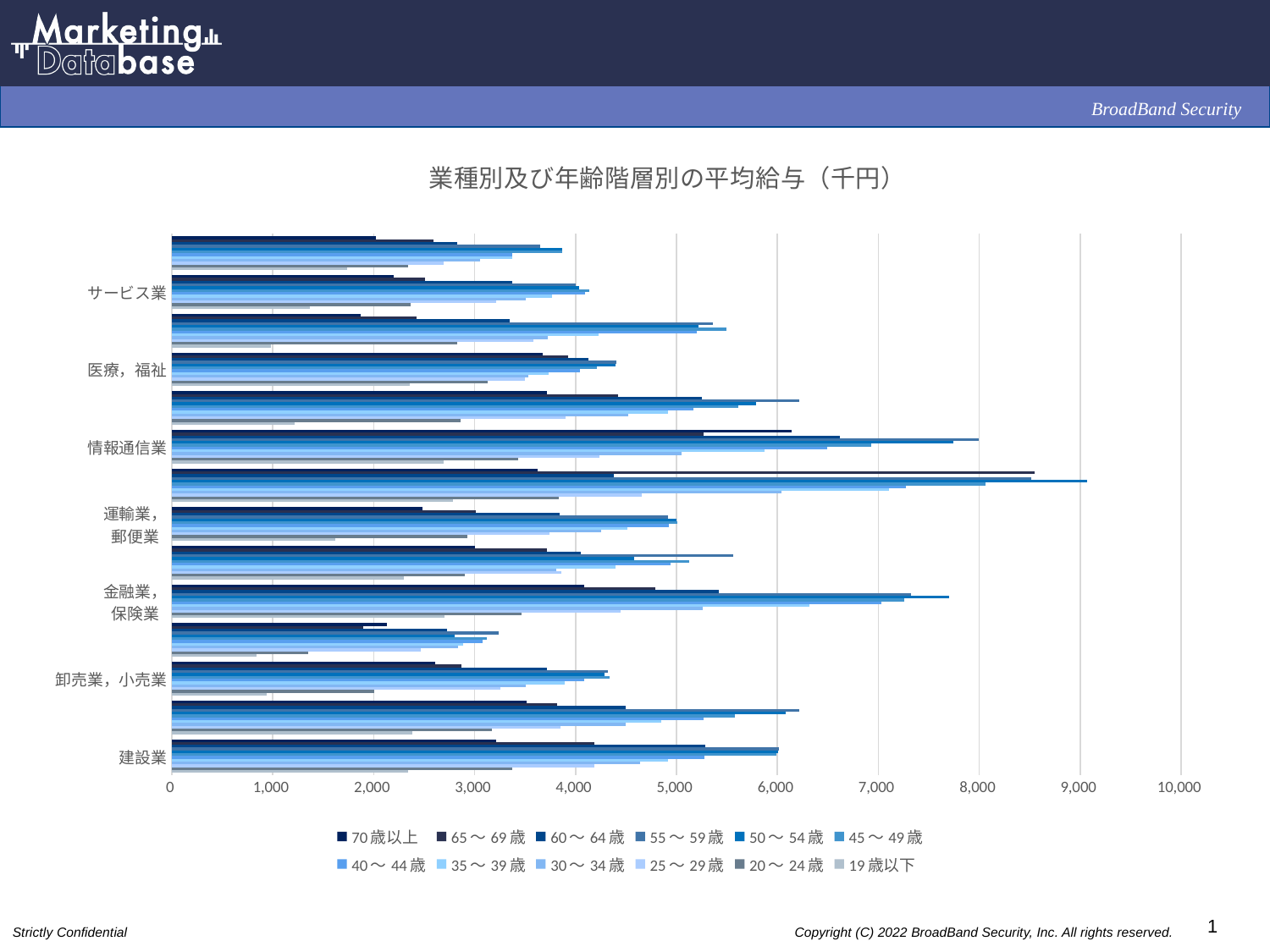

### Chart:  業種別及び年齢階層別の平均給与（千円）

| Category | 19歳以下 | 20～24歳 | 25～29歳 | 30～34歳 | 35～39歳 | 40～44歳 | 45～49歳 | 50～54歳 | 55～59歳 | 60～64歳 | 65～69歳 | 70歳以上 |
|---|---|---|---|---|---|---|---|---|---|---|---|---|
| 建設業 | 2336.0 | 3371.0 | 4183.0 | 4642.0 | 4919.0 | 5276.0 | 5988.0 | 6003.0 | 6015.0 | 5284.0 | 4188.0 | 3212.0 |
| 製造業 | 2385.0 | 3172.0 | 3850.0 | 4498.0 | 4845.0 | 5267.0 | 5578.0 | 6081.0 | 6217.0 | 4496.0 | 3818.0 | 3514.0 |
| 卸売業，小売業 | 939.0 | 2006.0 | 3253.0 | 3509.0 | 3894.0 | 4084.0 | 4338.0 | 4290.0 | 4322.0 | 3719.0 | 2865.0 | 2609.0 |
| 宿泊業，
飲食サービス業 | 841.0 | 1347.0 | 2462.0 | 2837.0 | 2884.0 | 3081.0 | 3118.0 | 2799.0 | 3236.0 | 2730.0 | 1893.0 | 2134.0 |
| 金融業，
保険業 | 2704.0 | 3461.0 | 4447.0 | 5258.0 | 6316.0 | 7028.0 | 7257.0 | 7702.0 | 7323.0 | 5420.0 | 4794.0 | 4085.0 |
| 不動産業，
物品賃貸業 | 2297.0 | 2902.0 | 3861.0 | 3809.0 | 4397.0 | 4937.0 | 5126.0 | 4581.0 | 5563.0 | 4055.0 | 3715.0 | 3002.0 |
| 運輸業，
郵便業 | 1618.0 | 2927.0 | 3740.0 | 4251.0 | 4512.0 | 4927.0 | 5009.0 | 5004.0 | 4914.0 | 3840.0 | 3012.0 | 2484.0 |
| 電気･ガス･
熱供給・水道業 | 2785.0 | 3835.0 | 4653.0 | 6043.0 | 7108.0 | 7270.0 | 8061.0 | 9072.0 | 8515.0 | 4377.0 | 8546.0 | 3626.0 |
| 情報通信業 | 2696.0 | 3429.0 | 4238.0 | 5053.0 | 5869.0 | 6495.0 | 6931.0 | 7742.0 | 7998.0 | 6622.0 | 5269.0 | 6137.0 |
| 学術研究，専門・技術サービス業、
教育，学習支援業 | 1219.0 | 2862.0 | 3897.0 | 4521.0 | 4918.0 | 5165.0 | 5612.0 | 5789.0 | 6217.0 | 5249.0 | 4424.0 | 3712.0 |
| 医療，福祉 | 2358.0 | 3133.0 | 3501.0 | 3534.0 | 3735.0 | 4041.0 | 4212.0 | 4395.0 | 4405.0 | 4129.0 | 3922.0 | 3674.0 |
| 複合サービス事業 | 982.0 | 2824.0 | 3578.0 | 3725.0 | 4225.0 | 5205.0 | 5496.0 | 5220.0 | 5358.0 | 3347.0 | 2422.0 | 1872.0 |
| サービス業 | 1370.0 | 2362.0 | 3211.0 | 3508.0 | 3769.0 | 4092.0 | 4132.0 | 4032.0 | 4000.0 | 3375.0 | 2507.0 | 2196.0 |
| 農林水産・鉱業 | 1739.0 | 2343.0 | 2695.0 | 3056.0 | 3373.0 | 3370.0 | 3865.0 | 3865.0 | 3652.0 | 2826.0 | 2592.0 | 2024.0 |